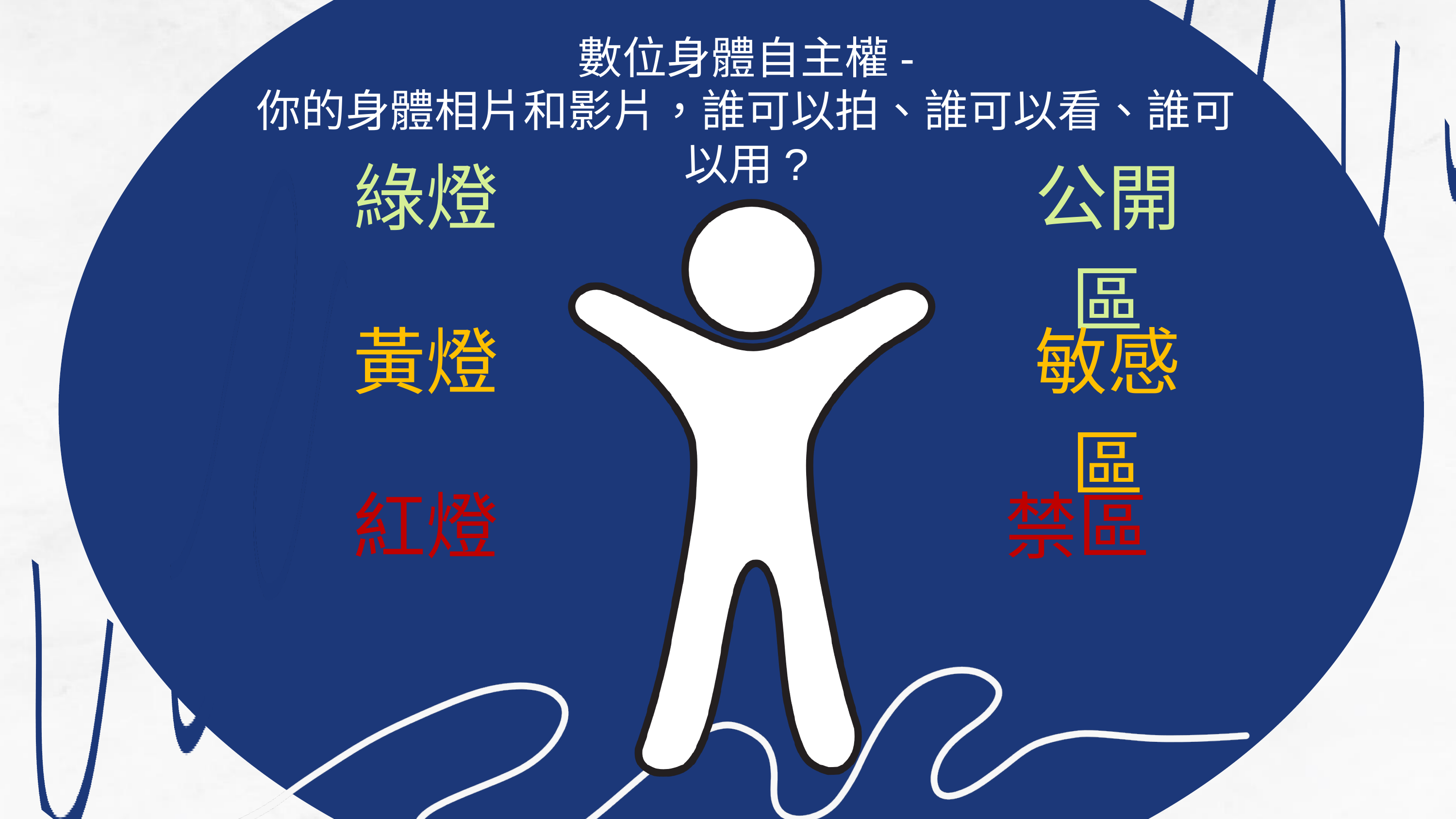

數位身體自主權-
你的身體相片和影片，誰可以拍、誰可以看、誰可以用?

綠燈
公開區

黃燈
敏感區
紅燈
禁區